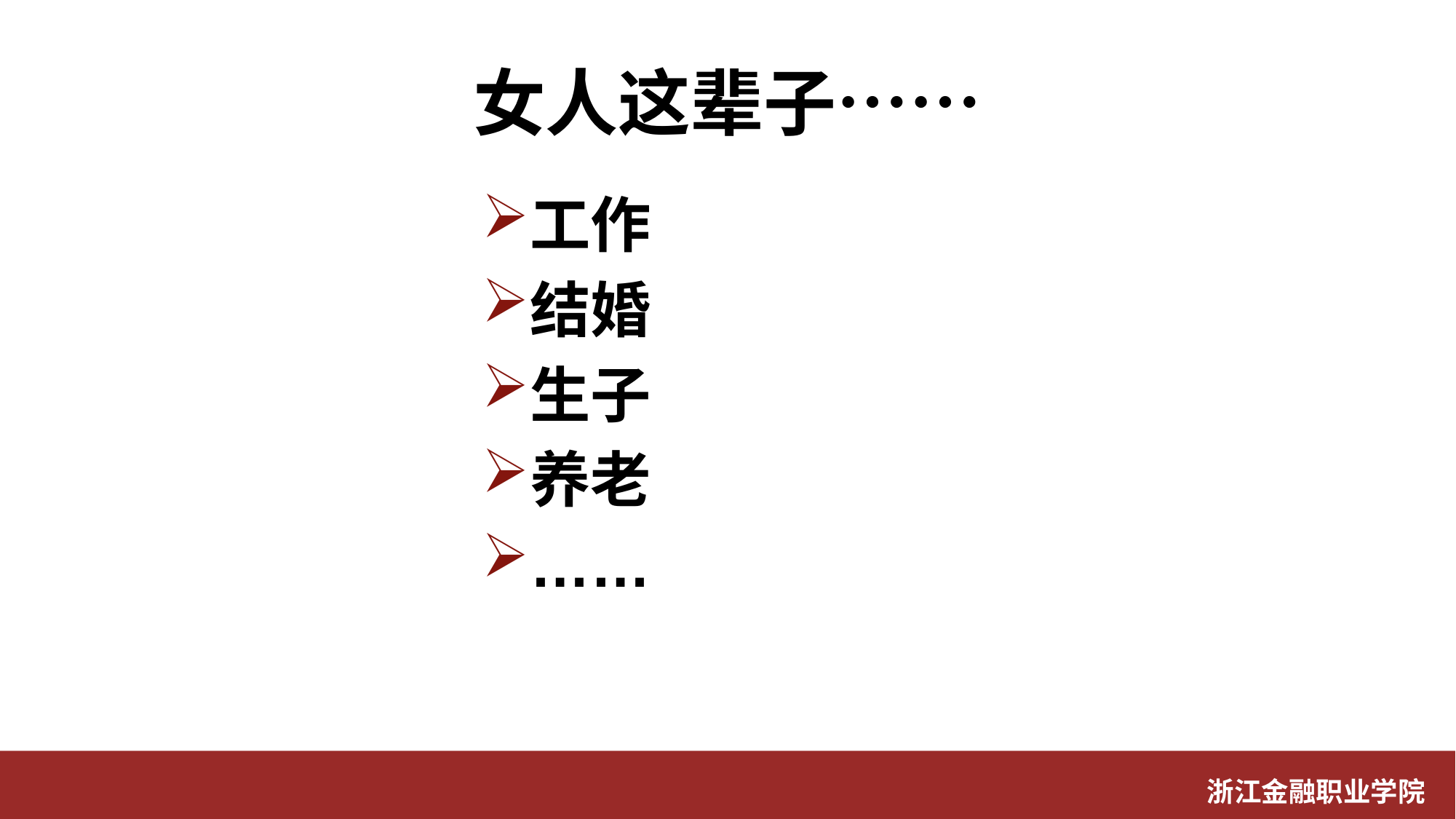

# 女人这辈子……
工作
结婚
生子
养老
……